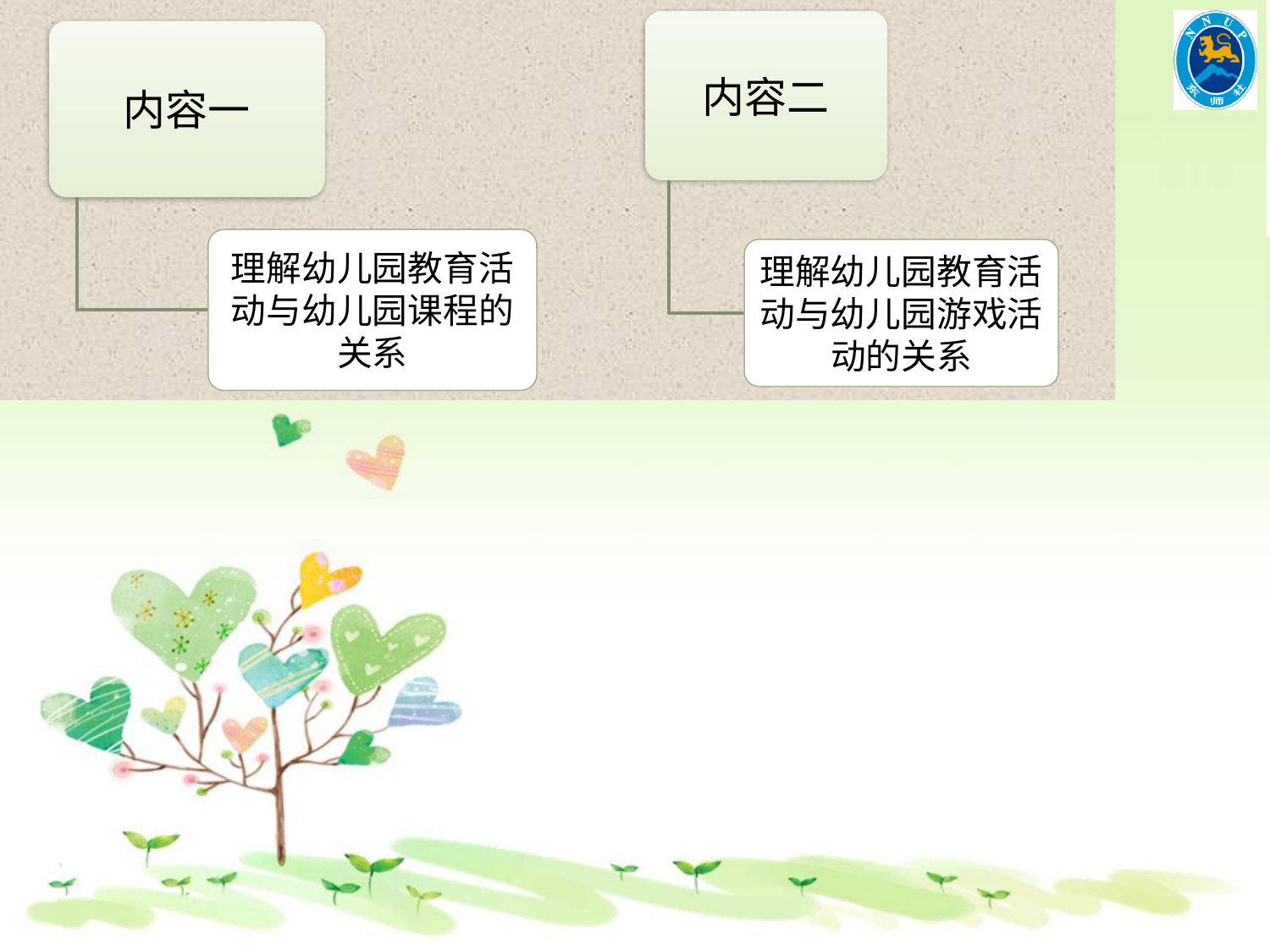

任务三

理解幼儿园教育活动与幼儿园课程、幼儿园游戏活动的关系
内容一
理解幼儿园教育活动与幼儿园课程的关系
内容二
理解幼儿园教育活动与幼儿园游戏活动的关系